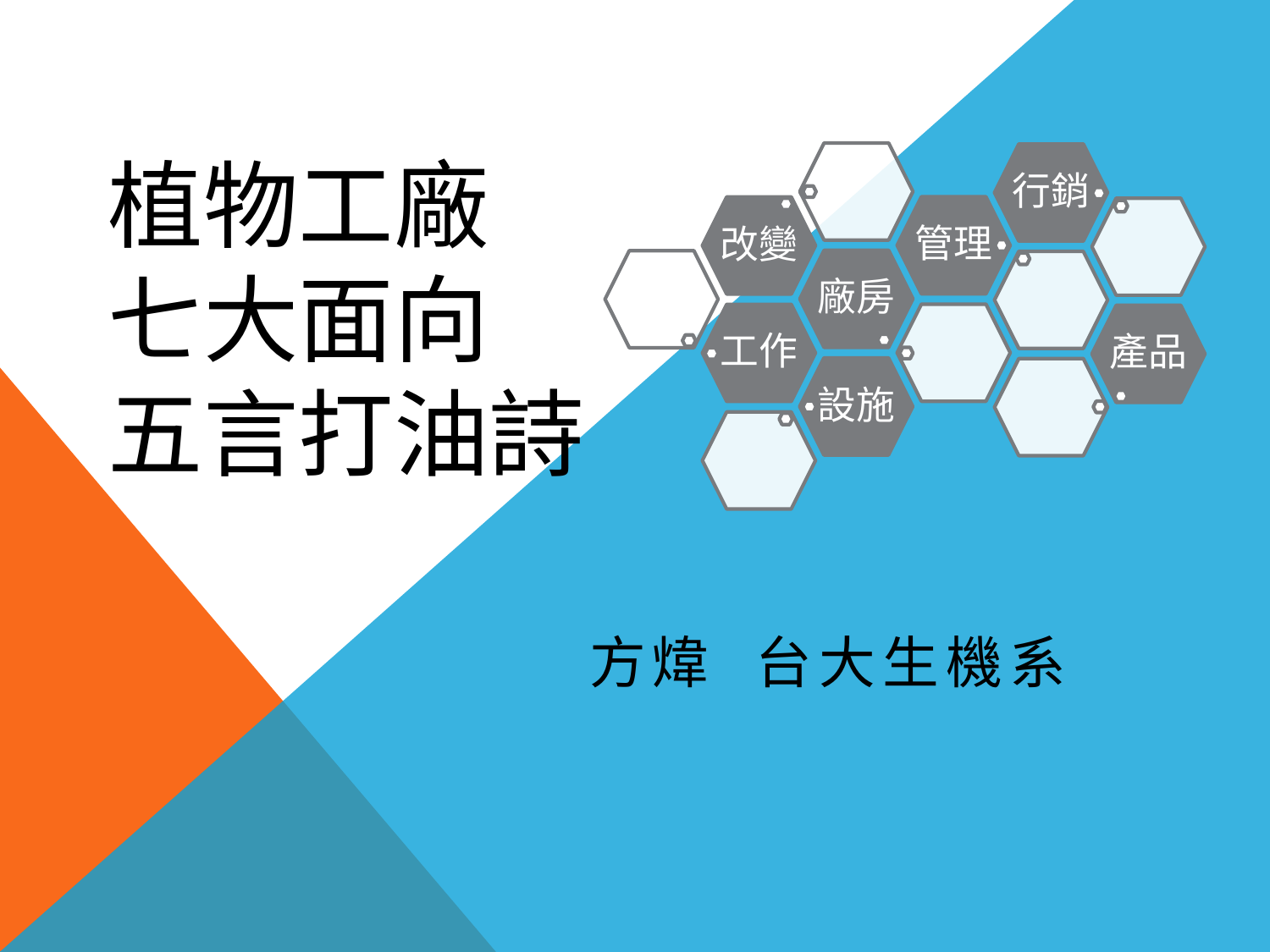

工作
廠房
改變
管理
行銷
產品
設施
# 植物工廠 七大面向 五言打油詩
方煒  台大生機系